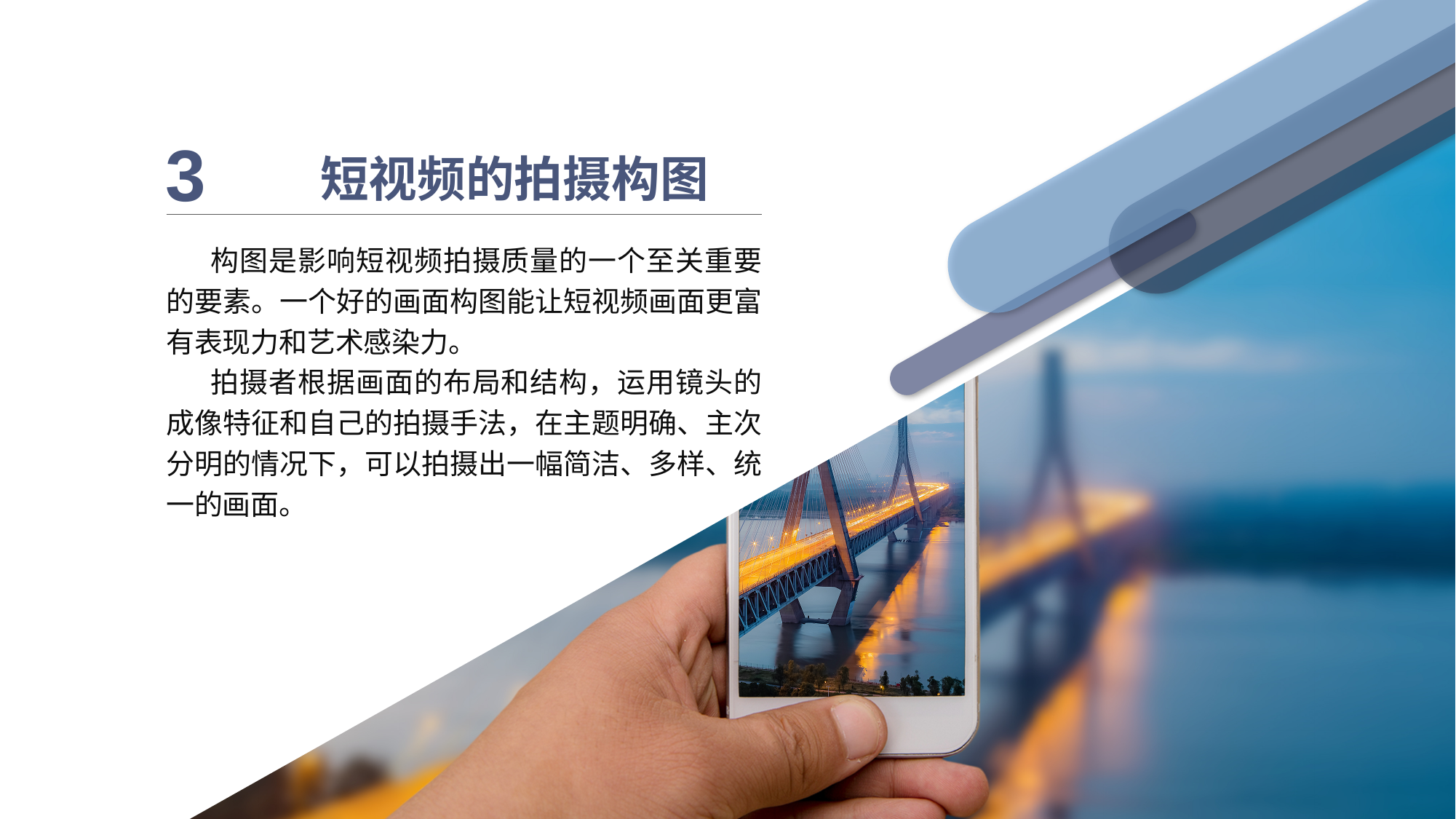

3
短视频的拍摄构图
构图是影响短视频拍摄质量的一个至关重要的要素。一个好的画面构图能让短视频画面更富有表现力和艺术感染力。
拍摄者根据画面的布局和结构，运用镜头的成像特征和自己的拍摄手法，在主题明确、主次分明的情况下，可以拍摄出一幅简洁、多样、统一的画面。